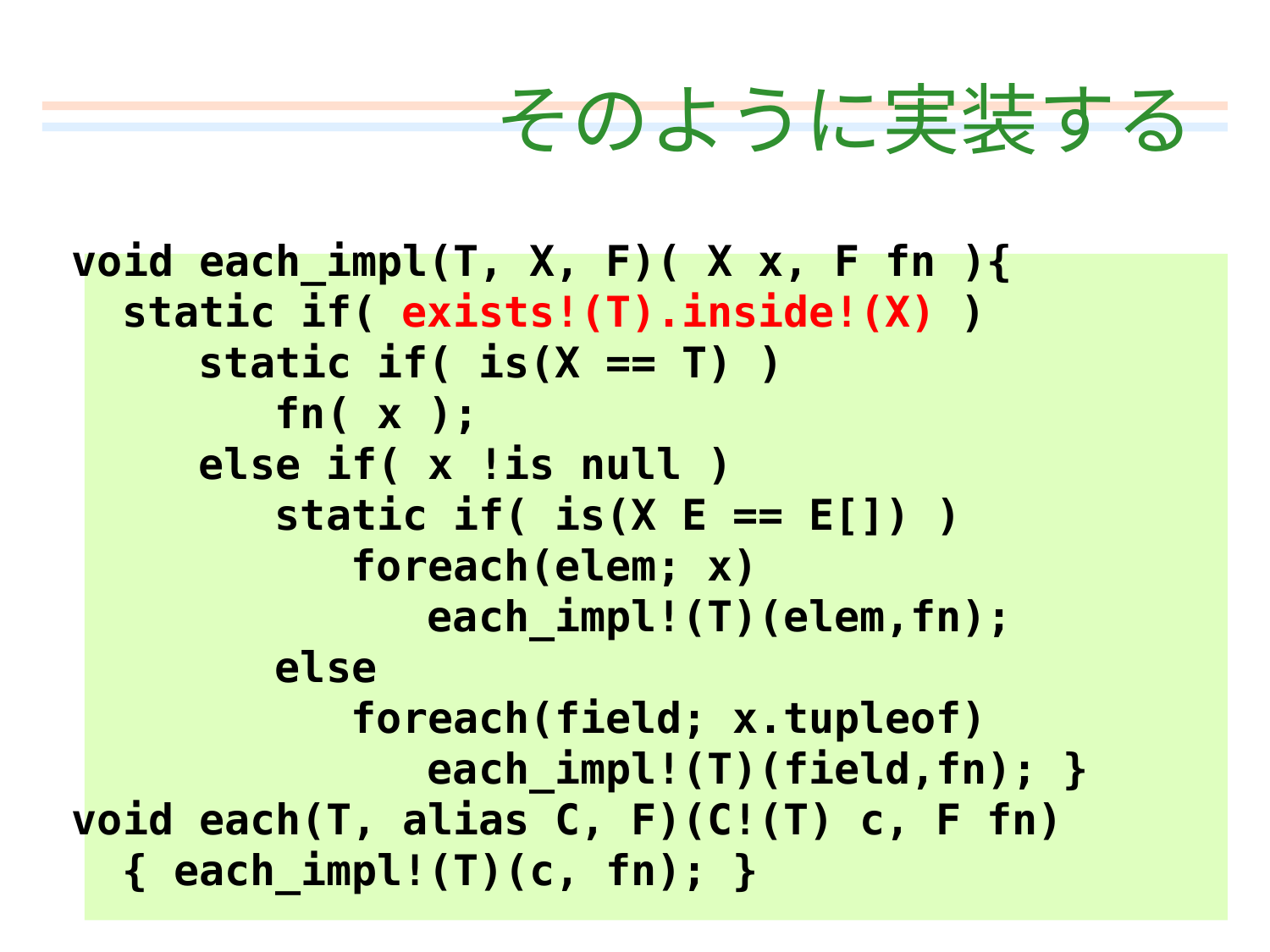

# そのように実装する

void each_impl(T, X, F)( X x, F fn ){
  static if( exists!(T).inside!(X) )
     static if( is(X == T) )
        fn( x );
     else if( x !is null )
        static if( is(X E == E[]) )
           foreach(elem; x)
              each_impl!(T)(elem,fn);
        else
           foreach(field; x.tupleof)
              each_impl!(T)(field,fn); }
void each(T, alias C, F)(C!(T) c, F fn)
  { each_impl!(T)(c, fn); }